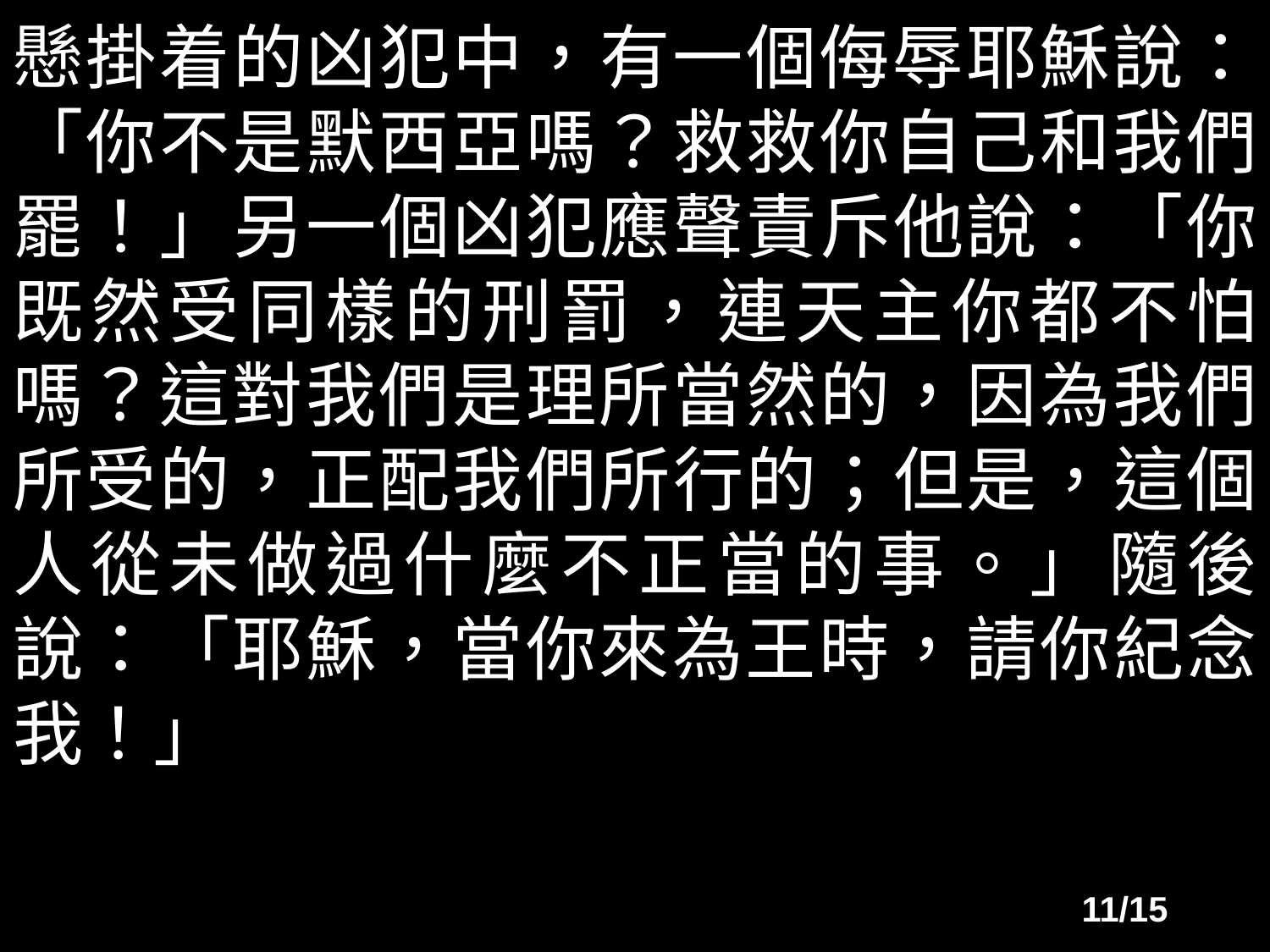

懸掛着的凶犯中，有一個侮辱耶穌說：「你不是默西亞嗎？救救你自己和我們罷！」另一個凶犯應聲責斥他說：「你既然受同樣的刑罰，連天主你都不怕嗎？這對我們是理所當然的，因為我們所受的，正配我們所行的；但是，這個人從未做過什麼不正當的事。」隨後說：「耶穌，當你來為王時，請你紀念我！」
11/15